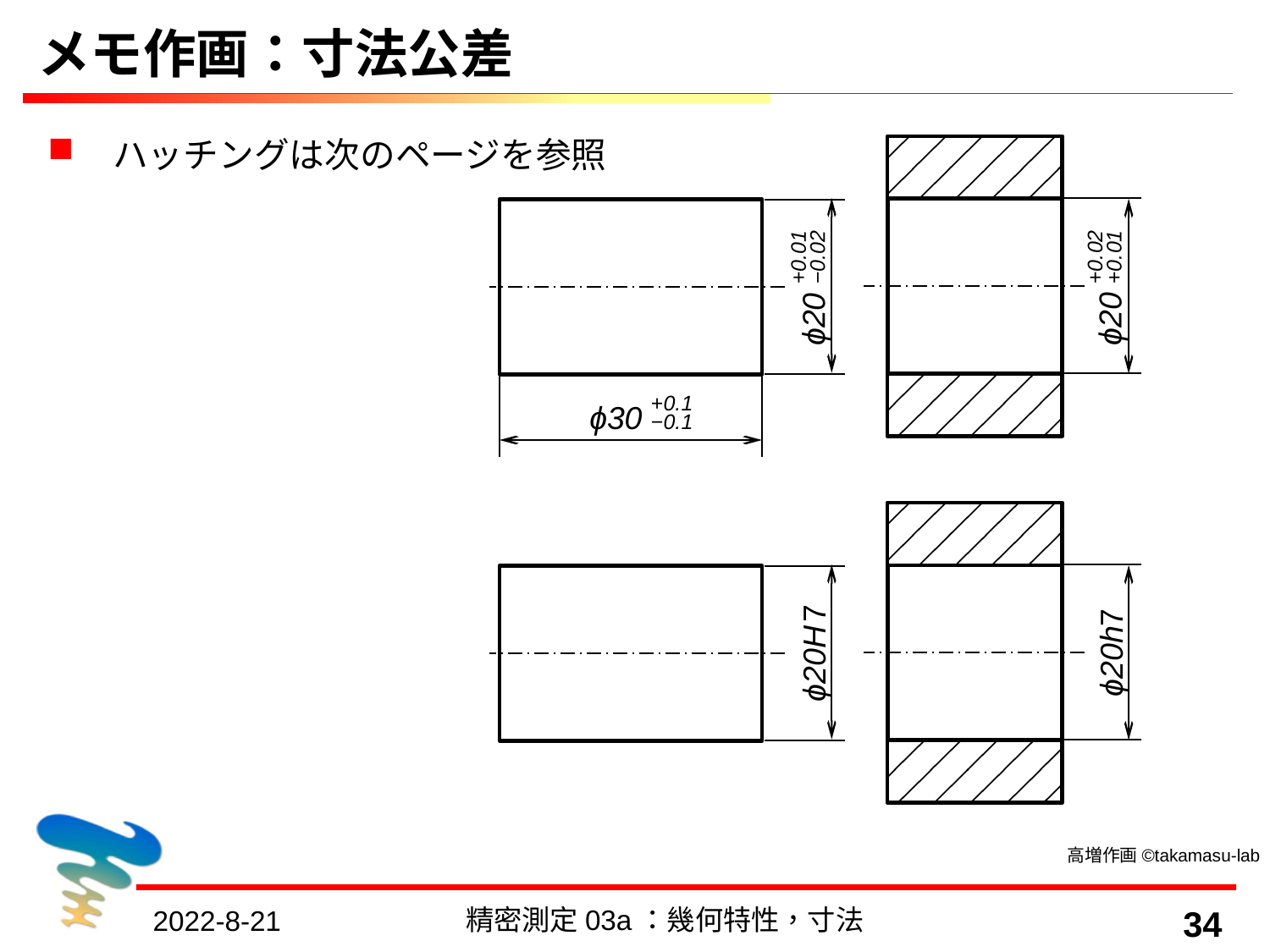

# メモ作画：寸法公差
ハッチングは次のページを参照

+0.02
ϕ20 +0.01

+0.01
ϕ20 −0.02
+0.1
ϕ30 −0.1

ϕ20h7

ϕ20H 7
高増作画©takamasu-lab
精密測定03a：幾何特性，寸法
34
2022-8-21